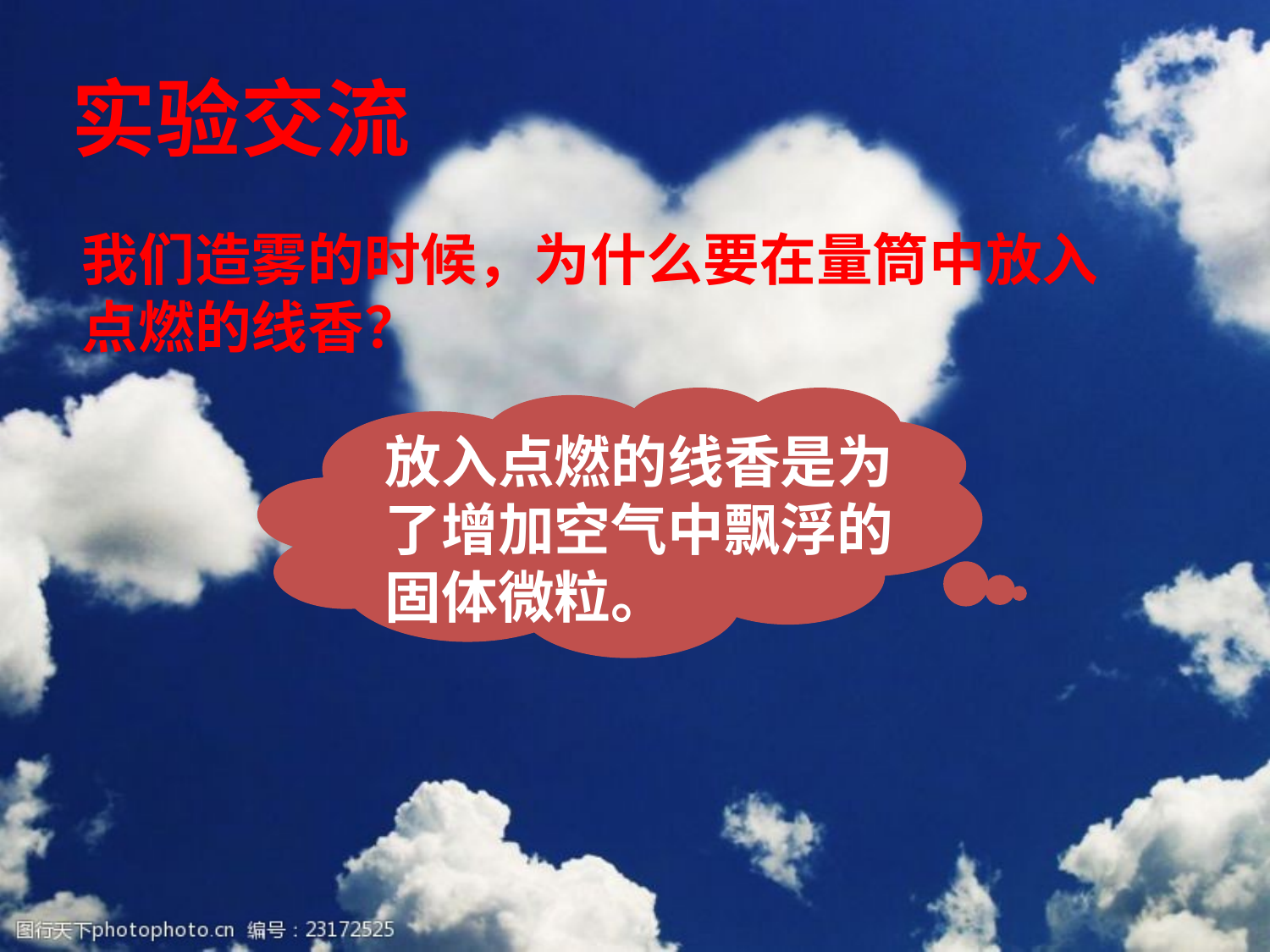

#
实验交流
我们造雾的时候，为什么要在量筒中放入点燃的线香？

放入点燃的线香是为了增加空气中飘浮的固体微粒。